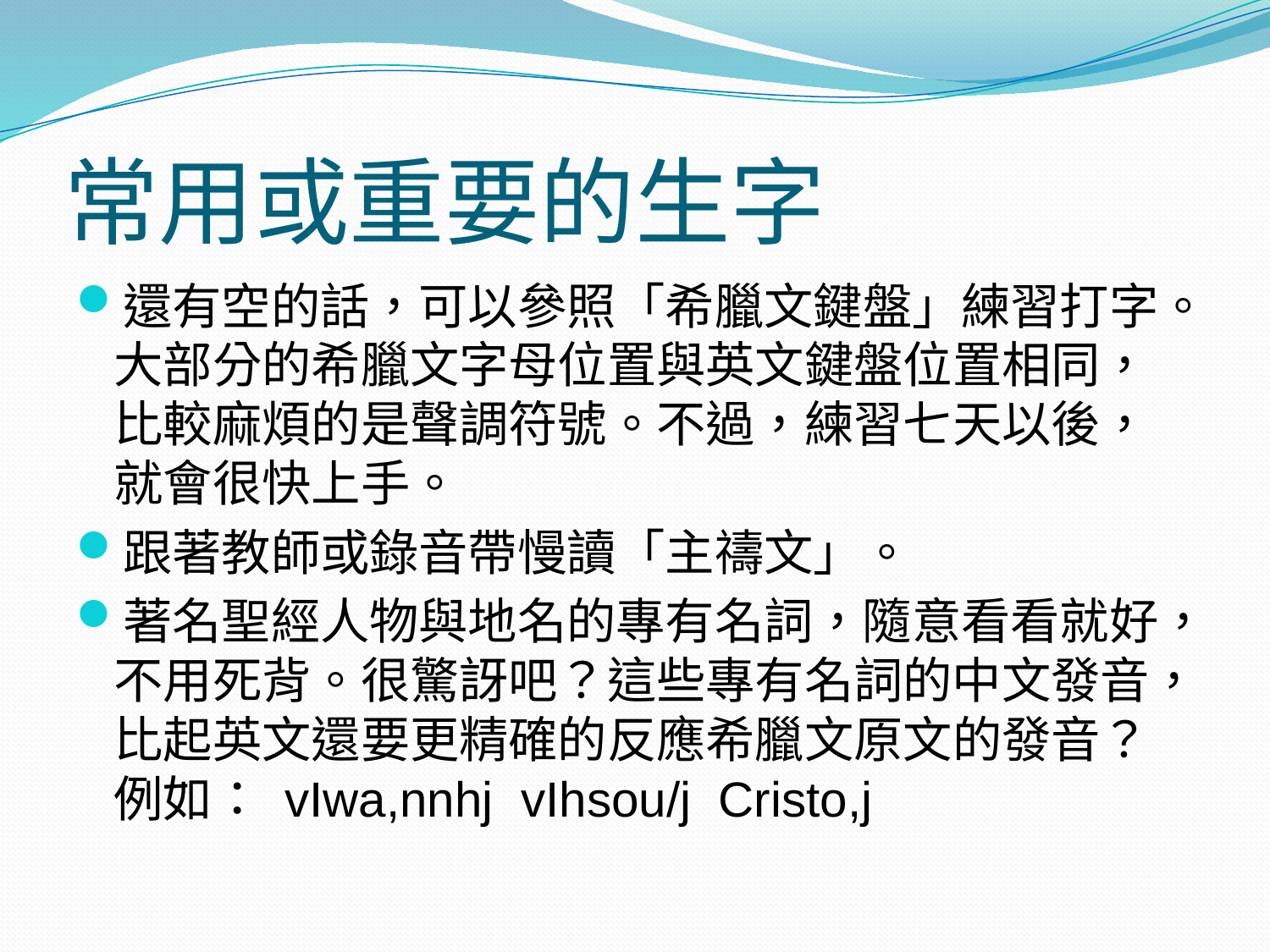

# 常用或重要的生字
還有空的話，可以參照「希臘文鍵盤」練習打字。大部分的希臘文字母位置與英文鍵盤位置相同，比較麻煩的是聲調符號。不過，練習七天以後，就會很快上手。
跟著教師或錄音帶慢讀「主禱文」。
著名聖經人物與地名的專有名詞，隨意看看就好，不用死背。很驚訝吧？這些專有名詞的中文發音，比起英文還要更精確的反應希臘文原文的發音？例如： vIwa,nnhj  vIhsou/j  Cristo,j